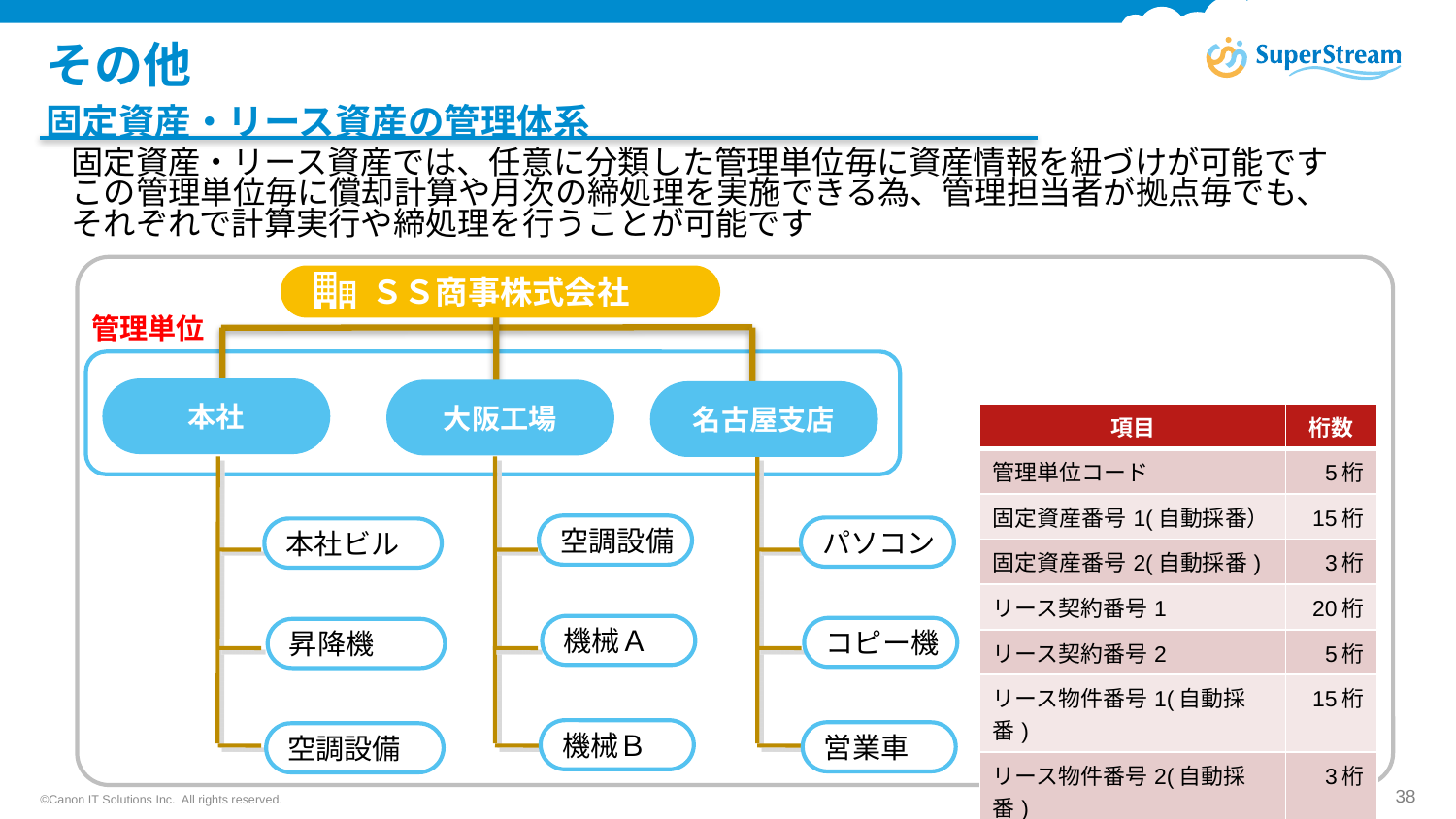

# その他
固定資産・リース資産の管理体系
固定資産・リース資産では、任意に分類した管理単位毎に資産情報を紐づけが可能です
この管理単位毎に償却計算や月次の締処理を実施できる為、管理担当者が拠点毎でも、
それぞれで計算実行や締処理を行うことが可能です

ＳＳ商事株式会社

管理単位

本社
大阪工場
名古屋支店
| 項目 | 桁数 |
| --- | --- |
| 管理単位コード | 5桁 |
| 固定資産番号1(自動採番） | 15桁 |
| 固定資産番号2(自動採番) | 3桁 |
| リース契約番号1 | 20桁 |
| リース契約番号2 | 5桁 |
| リース物件番号1(自動採番) | 15桁 |
| リース物件番号2(自動採番) | 3桁 |

空調設備
パソコン
本社ビル
機械Ａ
コピー機
昇降機
機械Ｂ
営業車
空調設備
©Canon IT Solutions Inc.  All rights reserved.
38